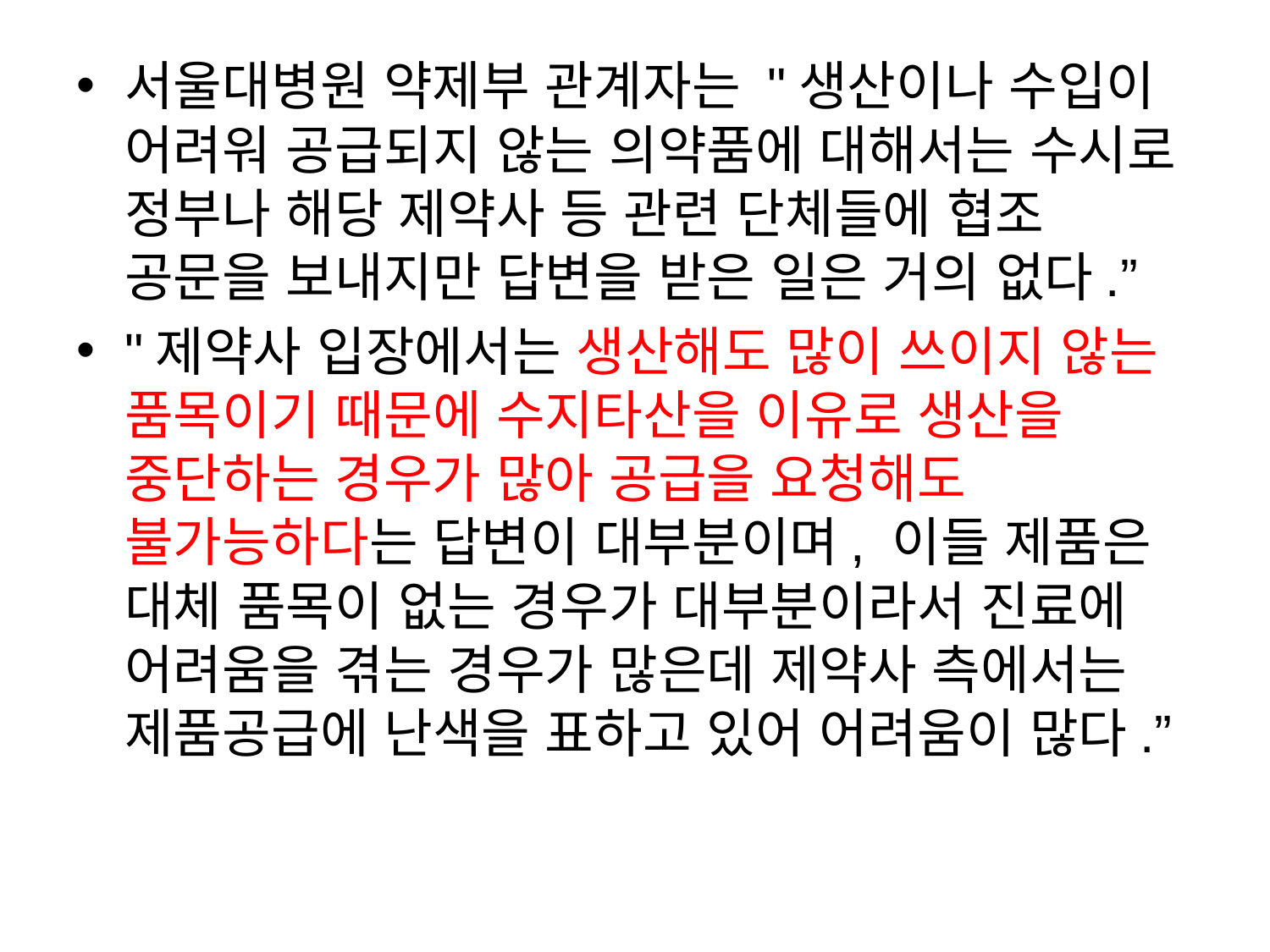

#
서울대병원 약제부 관계자는 "생산이나 수입이 어려워 공급되지 않는 의약품에 대해서는 수시로 정부나 해당 제약사 등 관련 단체들에 협조 공문을 보내지만 답변을 받은 일은 거의 없다.”
"제약사 입장에서는 생산해도 많이 쓰이지 않는 품목이기 때문에 수지타산을 이유로 생산을 중단하는 경우가 많아 공급을 요청해도 불가능하다는 답변이 대부분이며, 이들 제품은 대체 품목이 없는 경우가 대부분이라서 진료에 어려움을 겪는 경우가 많은데 제약사 측에서는 제품공급에 난색을 표하고 있어 어려움이 많다.”